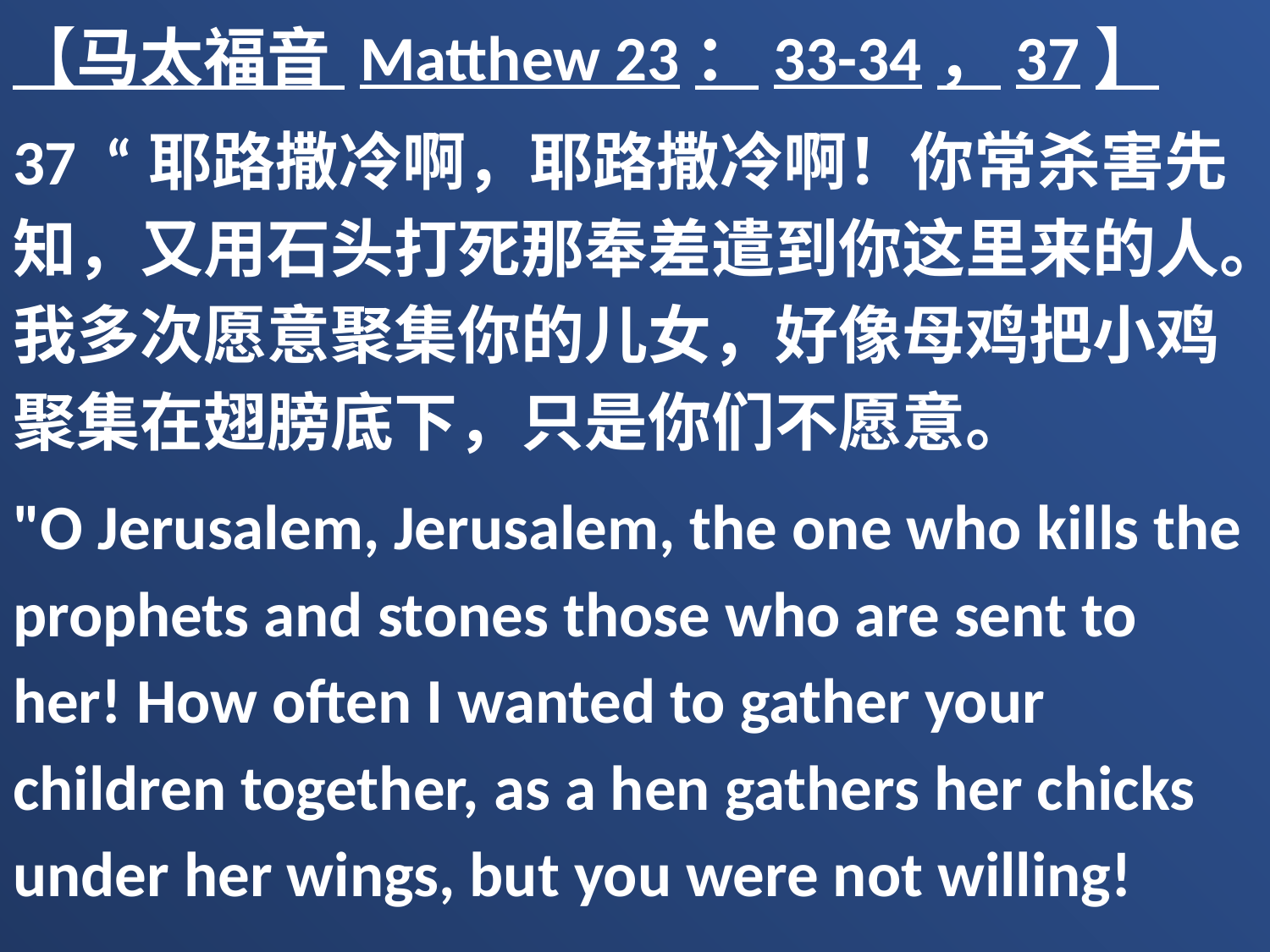

【马太福音 Matthew 23：33-34，37】
37  “耶路撒冷啊，耶路撒冷啊！你常杀害先知，又用石头打死那奉差遣到你这里来的人。我多次愿意聚集你的儿女，好像母鸡把小鸡聚集在翅膀底下，只是你们不愿意。
"O Jerusalem, Jerusalem, the one who kills the prophets and stones those who are sent to her! How often I wanted to gather your children together, as a hen gathers her chicks under her wings, but you were not willing!